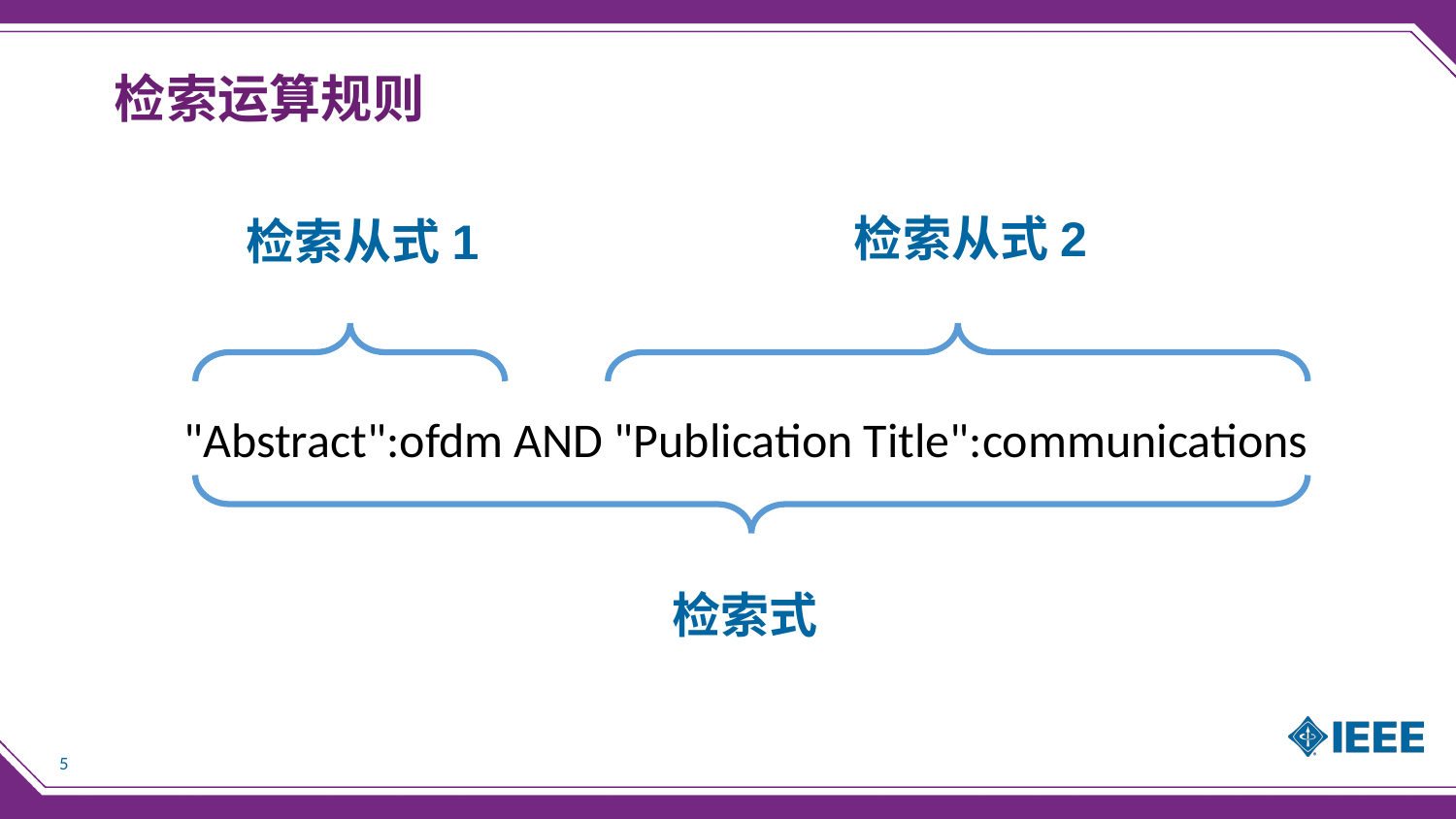

检索运算规则
检索从式2
检索从式1

"Abstract":ofdm AND "Publication Title":communications
检索式
5